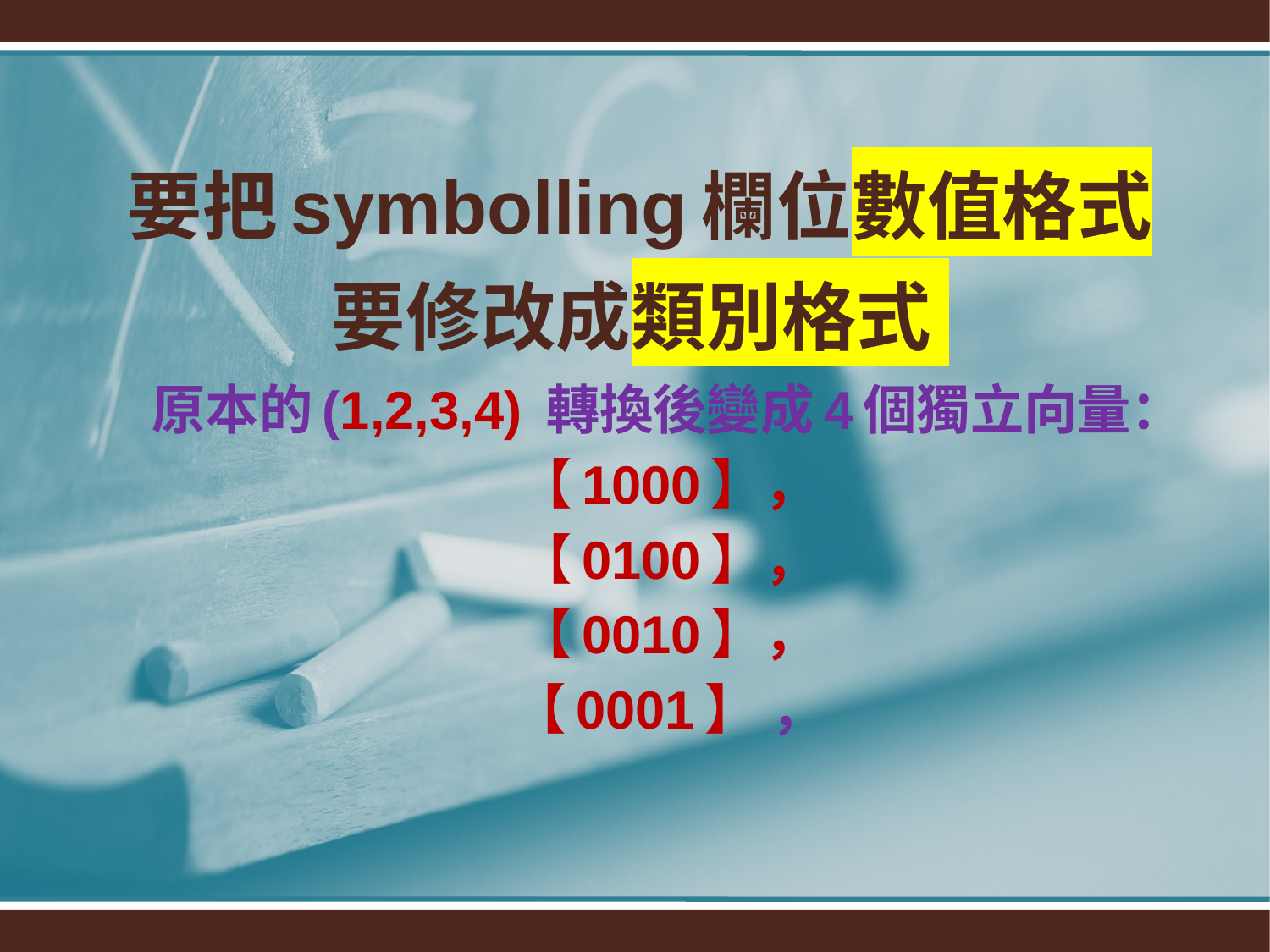

要把symbolling欄位數值格式
要修改成類別格式
原本的(1,2,3,4) 轉換後變成4個獨立向量：
【1000】，
【0100】，
【0010】，
【0001】 ，